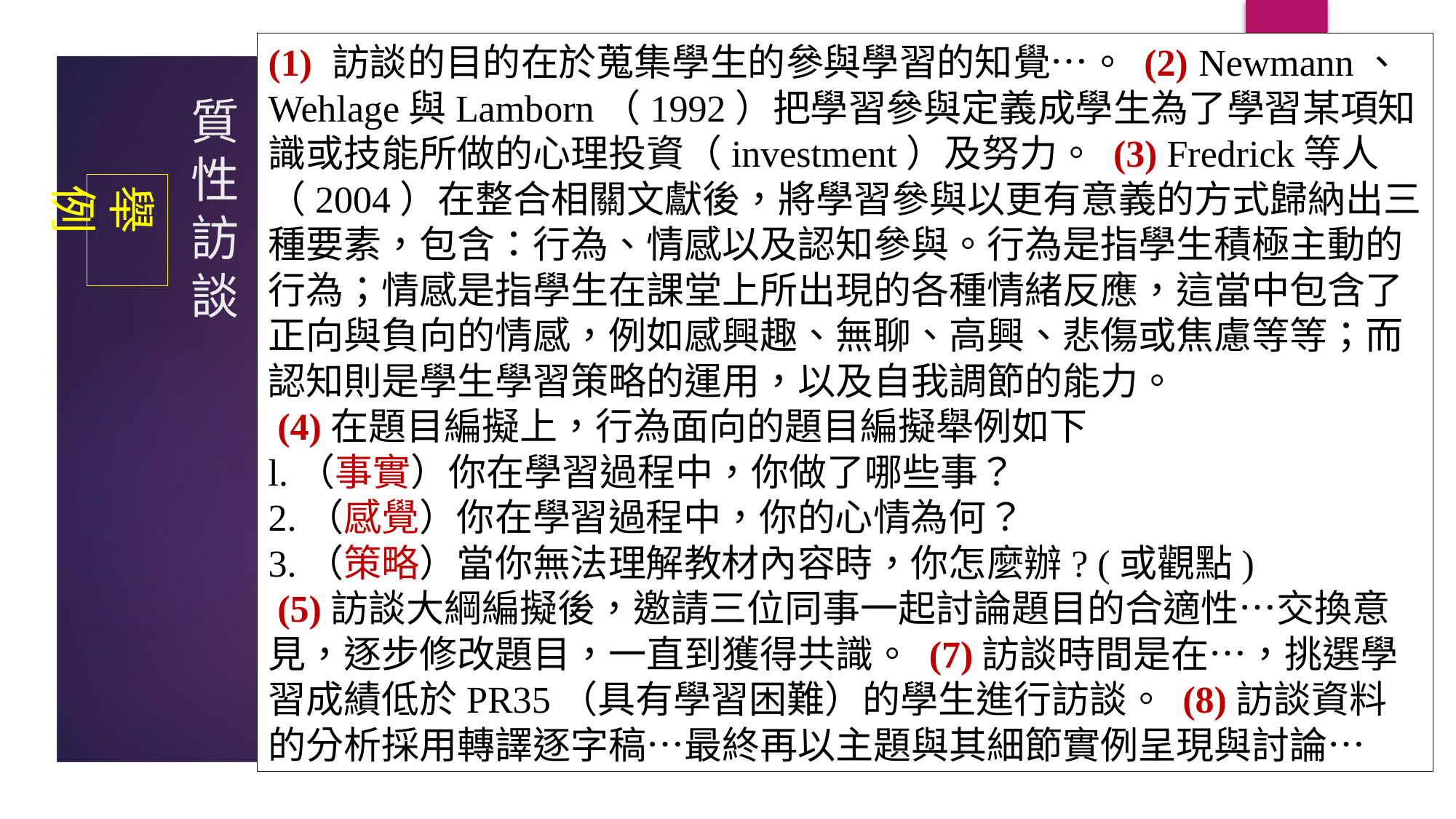

(1) 訪談的目的在於蒐集學生的參與學習的知覺…。 (2) Newmann、Wehlage與Lamborn（1992）把學習參與定義成學生為了學習某項知識或技能所做的心理投資（investment）及努力。 (3) Fredrick等人（2004）在整合相關文獻後，將學習參與以更有意義的方式歸納出三種要素，包含：行為、情感以及認知參與。行為是指學生積極主動的行為；情感是指學生在課堂上所出現的各種情緒反應，這當中包含了正向與負向的情感，例如感興趣、無聊、高興、悲傷或焦慮等等；而認知則是學生學習策略的運用，以及自我調節的能力。
 (4)在題目編擬上，行為面向的題目編擬舉例如下
l.（事實）你在學習過程中，你做了哪些事？
2.（感覺）你在學習過程中，你的心情為何？
3.（策略）當你無法理解教材內容時，你怎麼辦? (或觀點)
 (5)訪談大綱編擬後，邀請三位同事一起討論題目的合適性…交換意見，逐步修改題目，一直到獲得共識。 (7)訪談時間是在…，挑選學習成績低於PR35（具有學習困難）的學生進行訪談。 (8)訪談資料的分析採用轉譯逐字稿…最終再以主題與其細節實例呈現與討論…
# 質性訪談
舉例